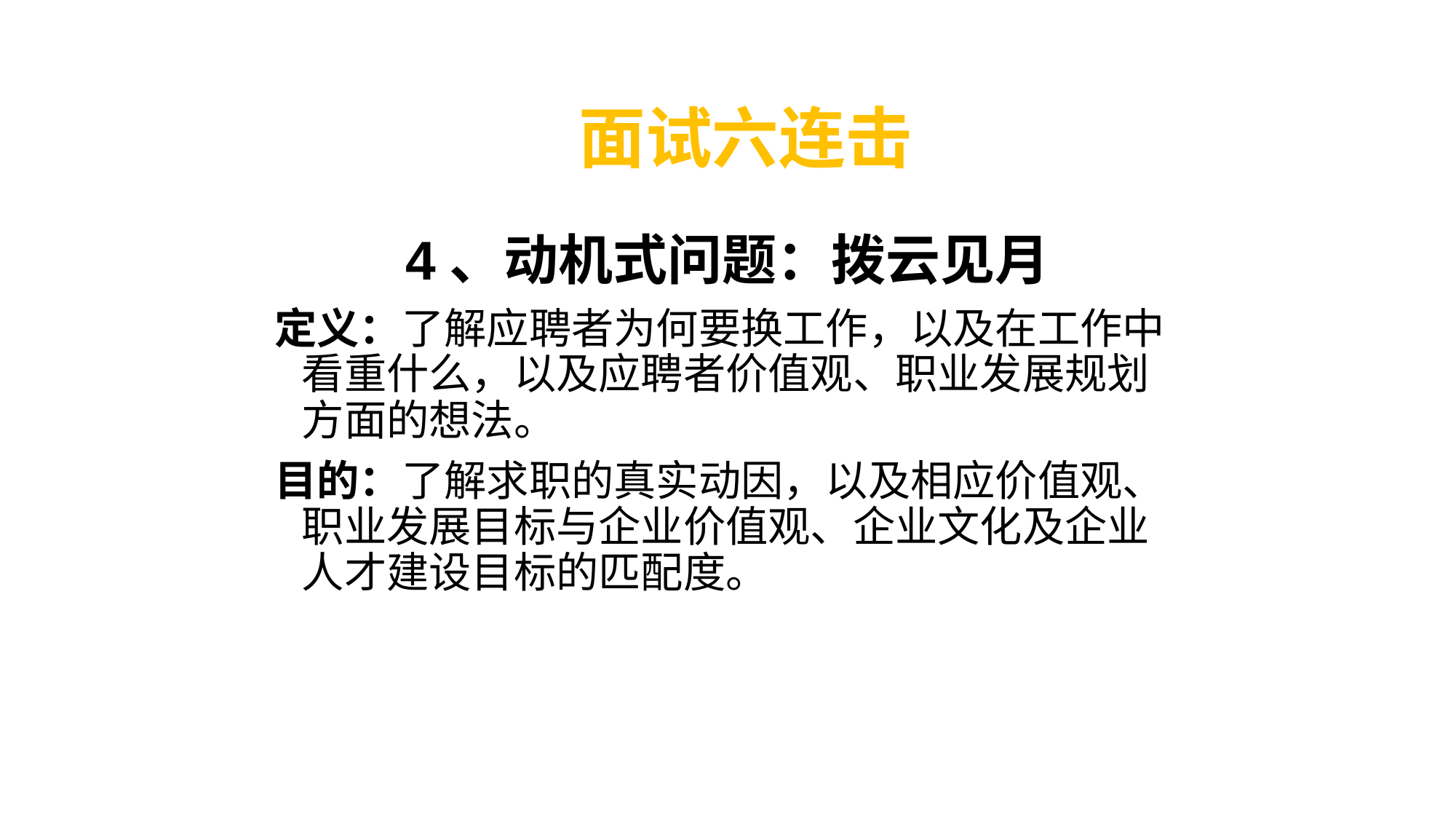

面试六连击
4、动机式问题：拨云见月
定义：了解应聘者为何要换工作，以及在工作中看重什么，以及应聘者价值观、职业发展规划方面的想法。
目的：了解求职的真实动因，以及相应价值观、职业发展目标与企业价值观、企业文化及企业人才建设目标的匹配度。